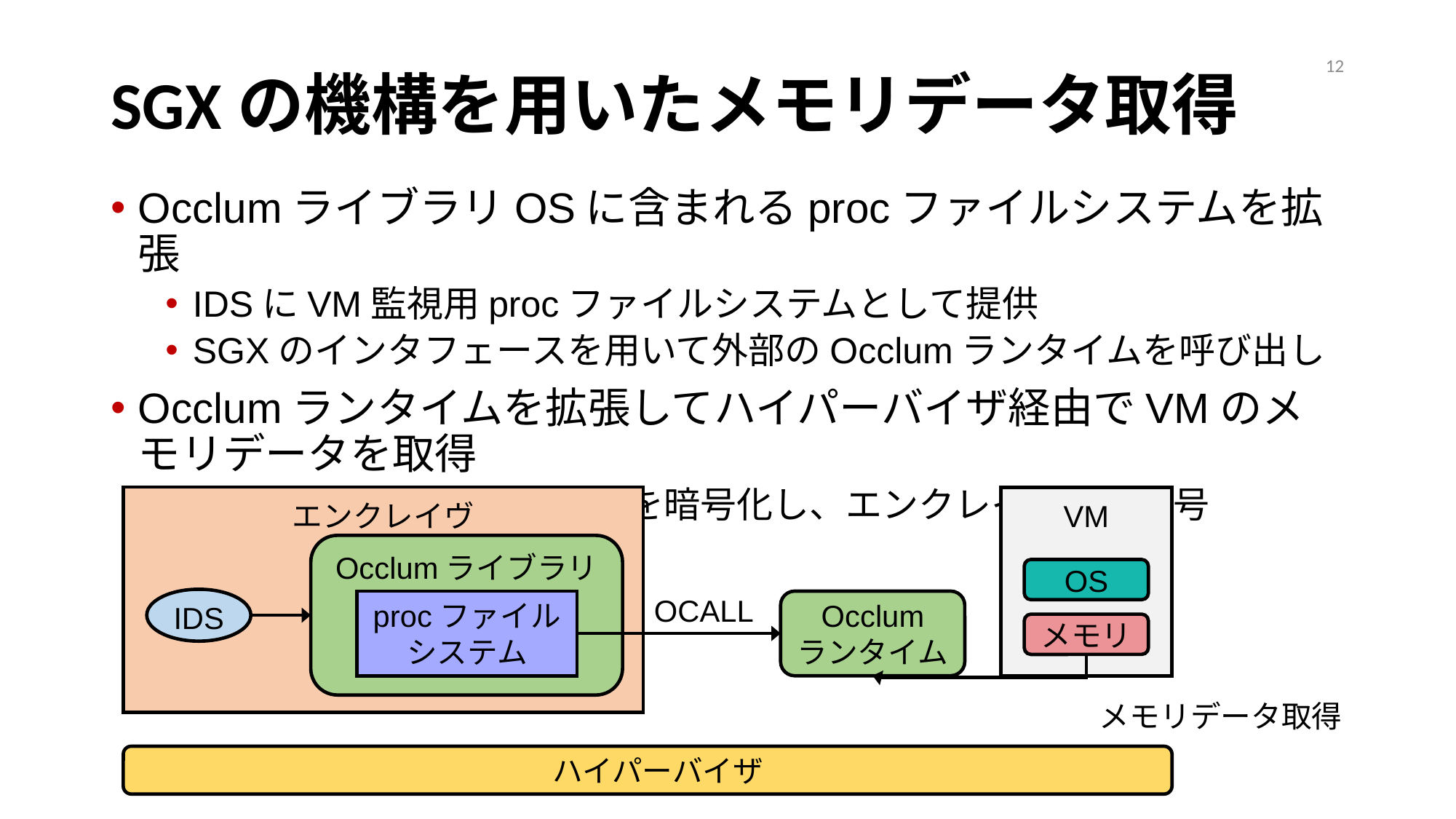

12
# SGXの機構を用いたメモリデータ取得
OcclumライブラリOSに含まれるprocファイルシステムを拡張
IDSにVM監視用procファイルシステムとして提供
SGXのインタフェースを用いて外部のOcclumランタイムを呼び出し
Occlumランタイムを拡張してハイパーバイザ経由でVMのメモリデータを取得
ハイパーバイザ内でデータを暗号化し、エンクレイヴ内で復号
エンクレイヴ
VM
Occlumライブラリ
OS
OCALL
IDS
procファイル
システム
Occlum
ランタイム
メモリ
メモリデータ取得
  ハイパーバイザ